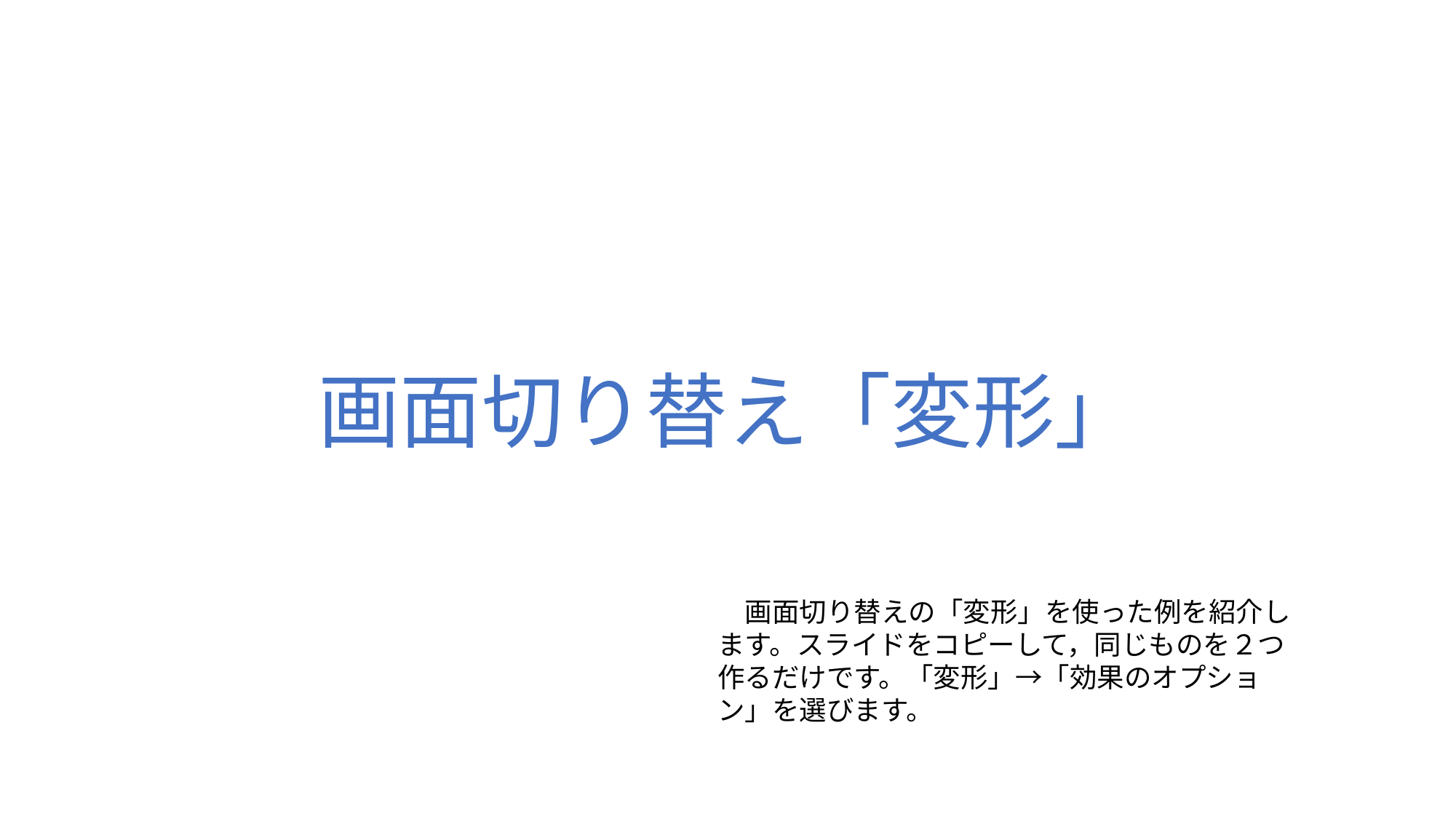

画面切り替え「変形」
　画面切り替えの「変形」を使った例を紹介します。スライドをコピーして，同じものを２つ作るだけです。「変形」→「効果のオプション」を選びます。